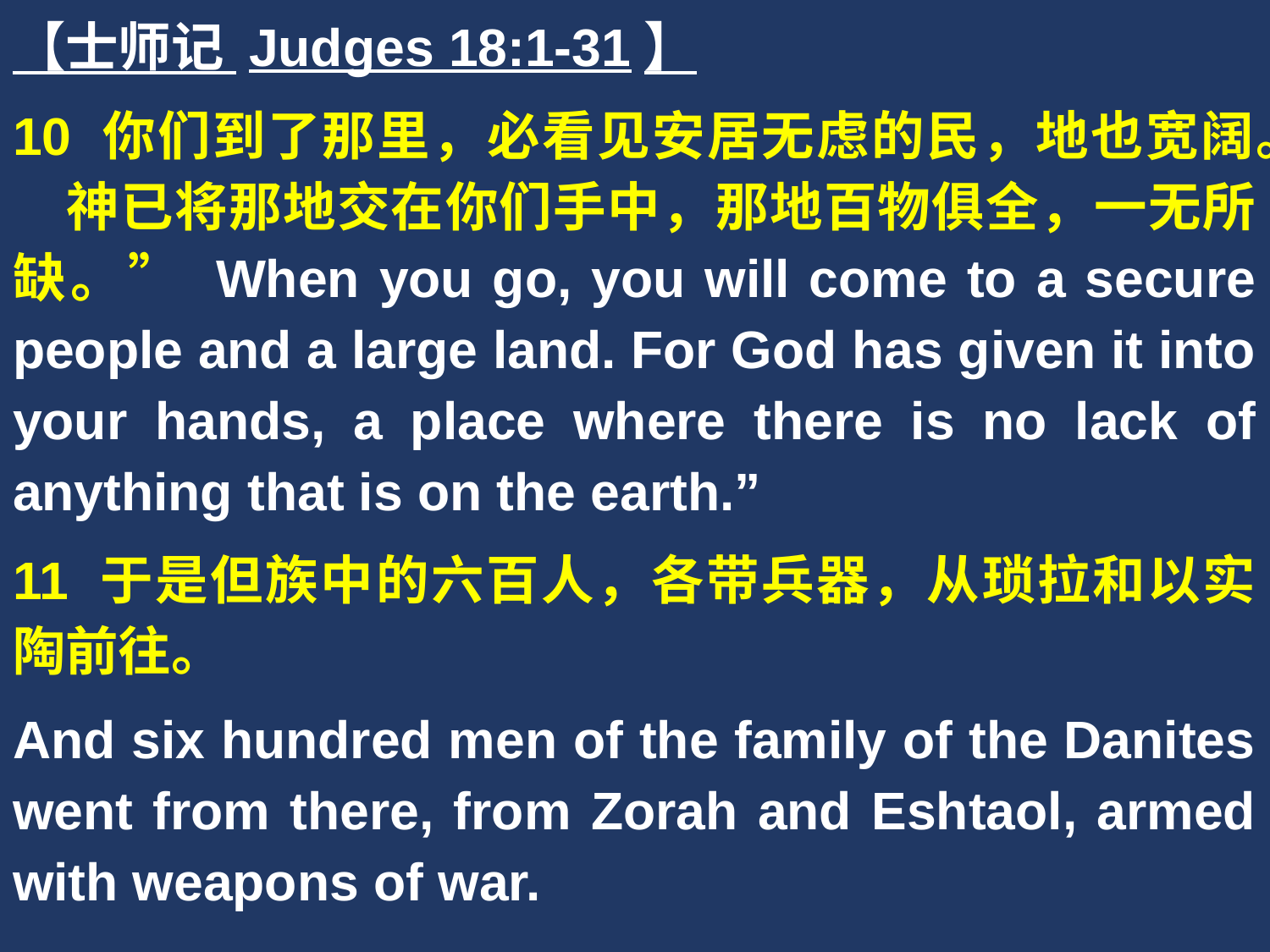

【士师记 Judges 18:1-31】
10 你们到了那里，必看见安居无虑的民，地也宽阔。　神已将那地交在你们手中，那地百物俱全，一无所缺。” When you go, you will come to a secure people and a large land. For God has given it into your hands, a place where there is no lack of anything that is on the earth.”
11 于是但族中的六百人，各带兵器，从琐拉和以实陶前往。
And six hundred men of the family of the Danites went from there, from Zorah and Eshtaol, armed with weapons of war.